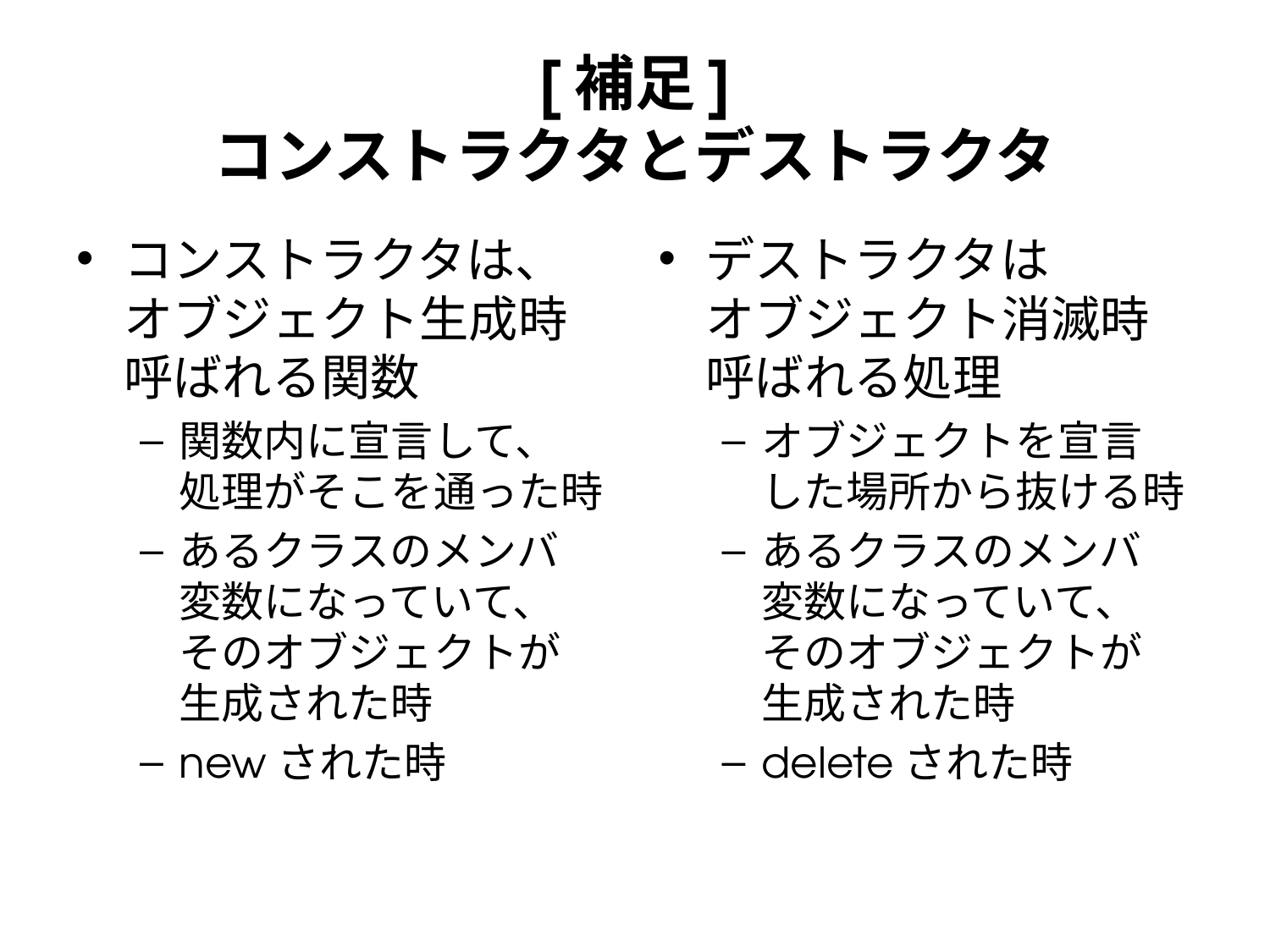

# [補足] コンストラクタとデストラクタ
コンストラクタは、オブジェクト生成時
呼ばれる関数
関数内に宣言して、
処理がそこを通った時
あるクラスのメンバ
変数になっていて、
そのオブジェクトが
生成された時
newされた時

デストラクタは
オブジェクト消滅時呼ばれる処理
オブジェクトを宣言
した場所から抜ける時
あるクラスのメンバ
変数になっていて、
そのオブジェクトが
生成された時
deleteされた時